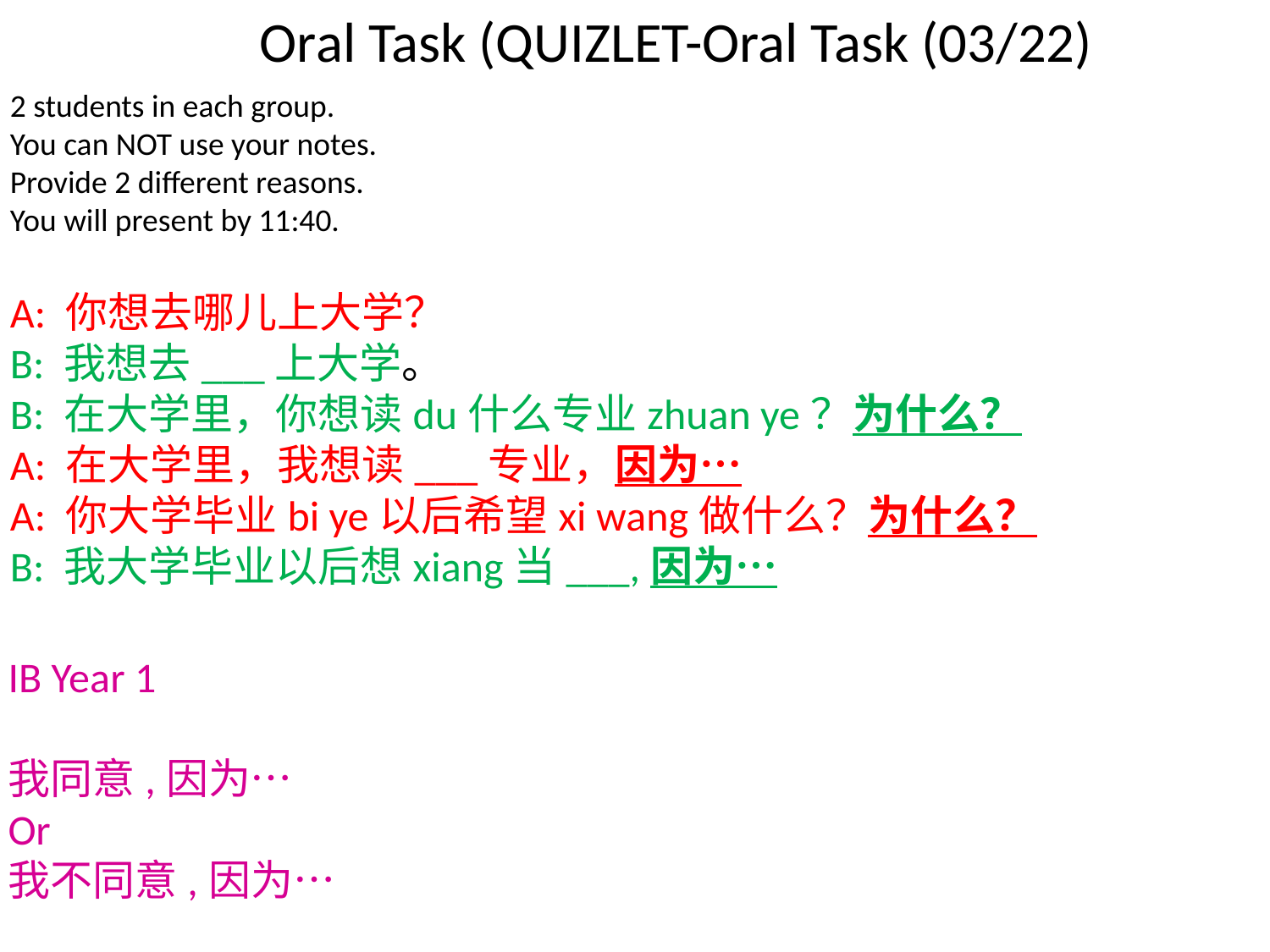

Oral Task (QUIZLET-Oral Task (03/22)
2 students in each group.
You can NOT use your notes.
Provide 2 different reasons.
You will present by 11:40.

A: 你想去哪儿上大学？
B: 我想去___上大学。
B: 在大学里，你想读du什么专业zhuan ye？为什么？
A: 在大学里，我想读___专业，因为…
A: 你大学毕业bi ye以后希望xi wang做什么？为什么？
B: 我大学毕业以后想xiang当___,因为…
IB Year 1

我同意,因为…
Or
我不同意,因为…